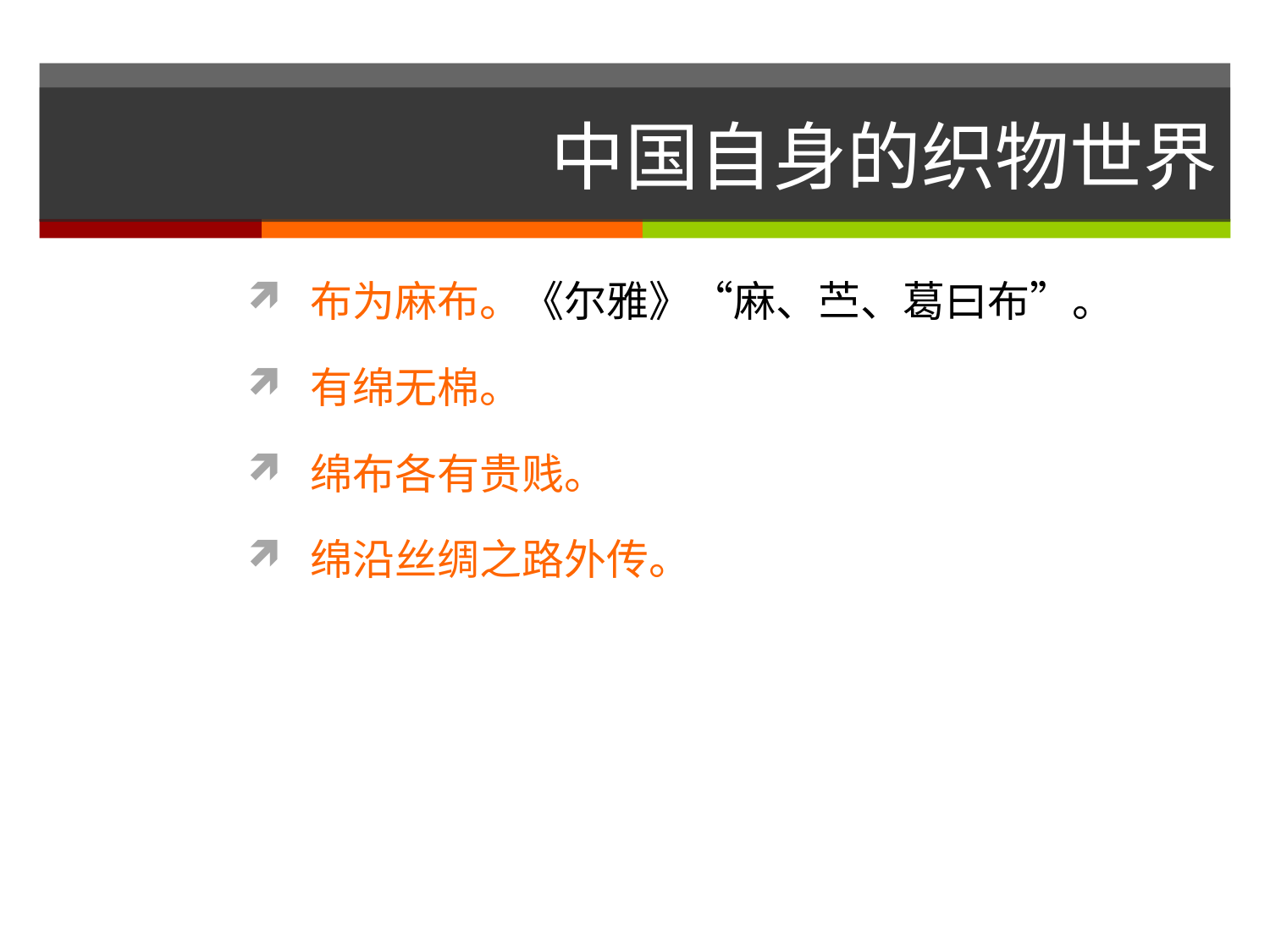

# 中国自身的织物世界
布为麻布。《尔雅》“麻、苎、葛曰布”。
有绵无棉。
绵布各有贵贱。
绵沿丝绸之路外传。